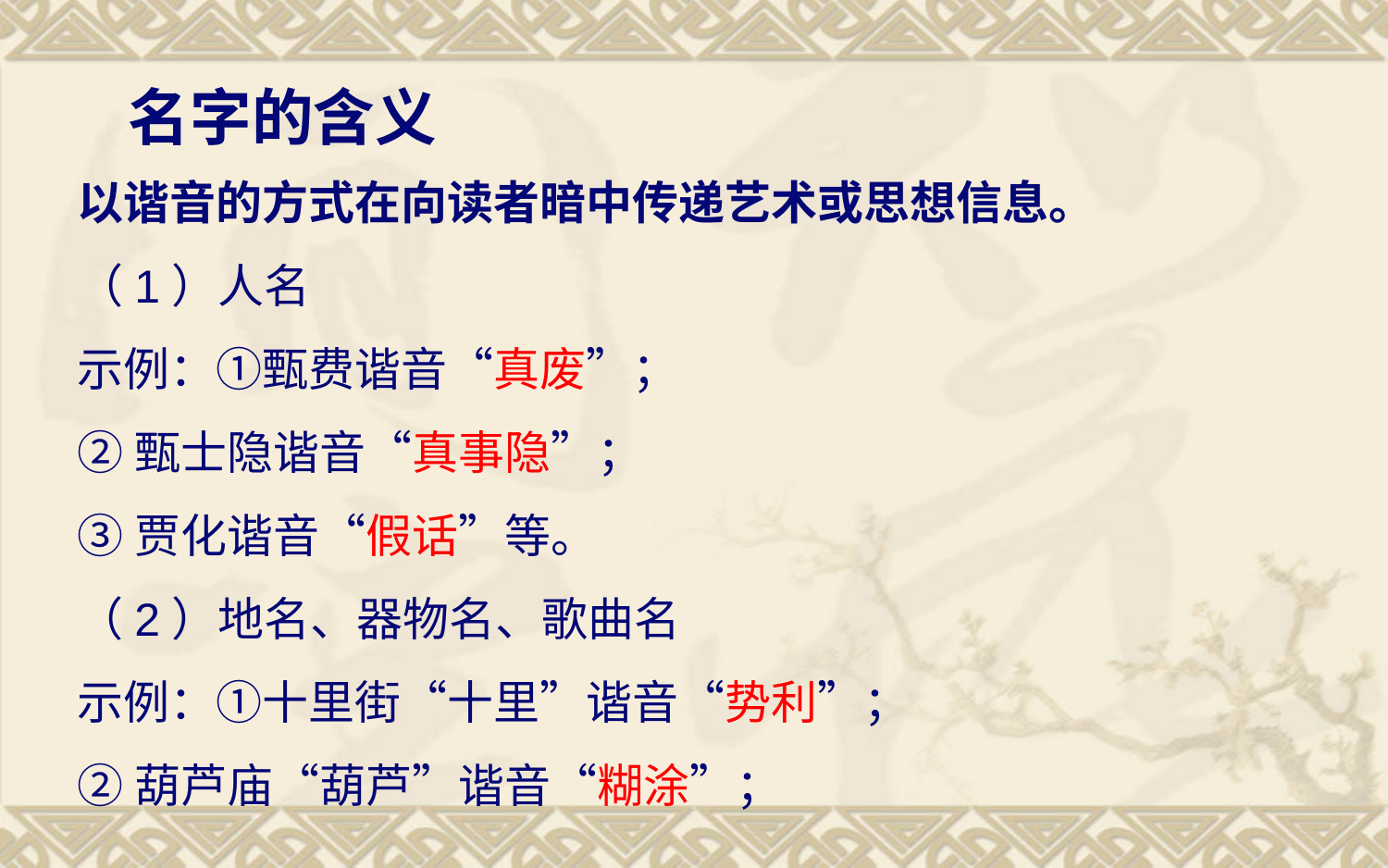

# 名字的含义
以谐音的方式在向读者暗中传递艺术或思想信息。
（1）人名
示例：①甄费谐音“真废”；
②甄士隐谐音“真事隐”；
③贾化谐音“假话”等。
（2）地名、器物名、歌曲名
示例：①十里街“十里”谐音“势利”；
②葫芦庙“葫芦”谐音“糊涂”；